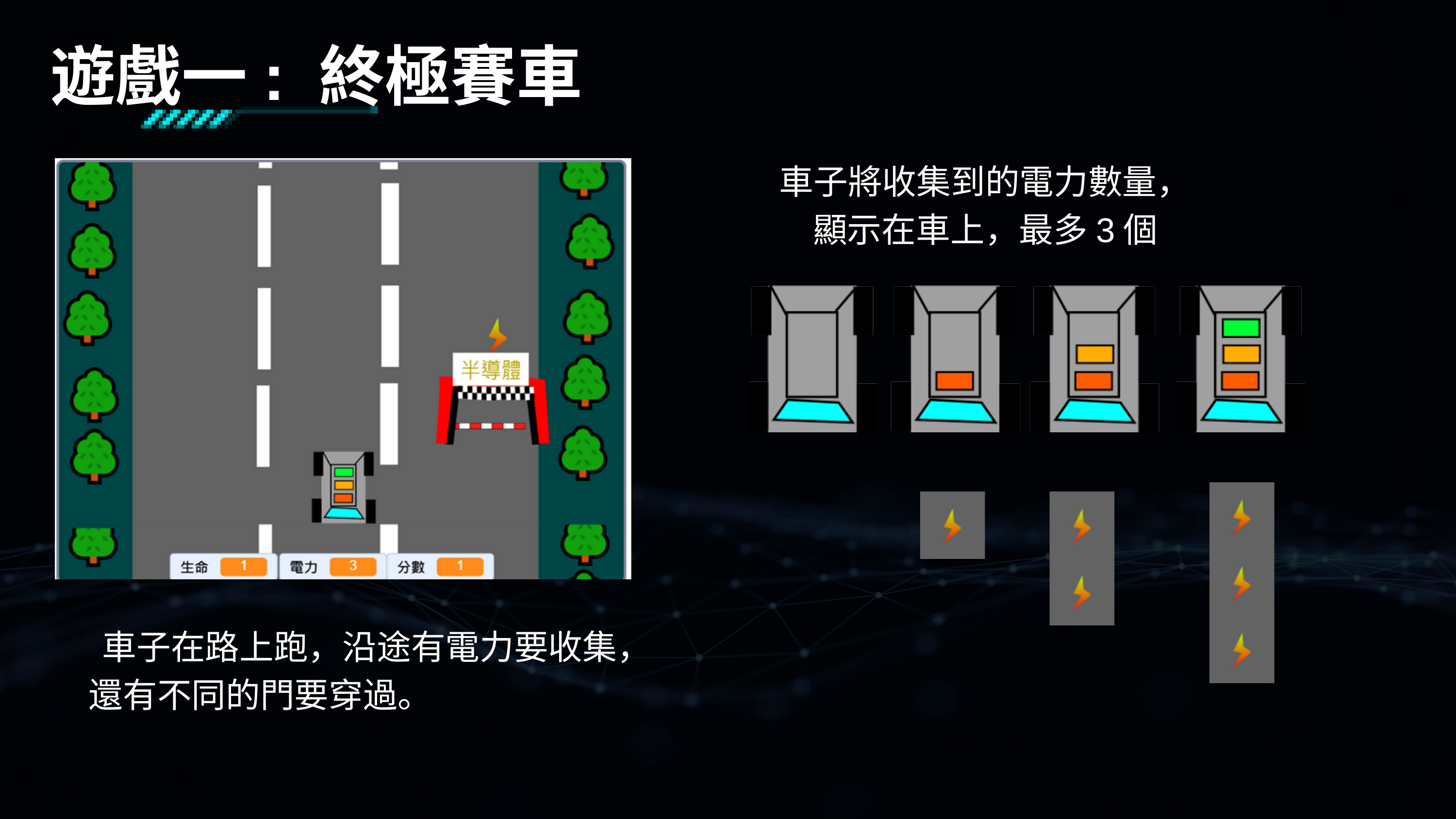

遊戲一: 終極賽車

車子將收集到的電力數量，
顯示在車上，最多3個

車子在路上跑，沿途有電力要收集，
還有不同的門要穿過。